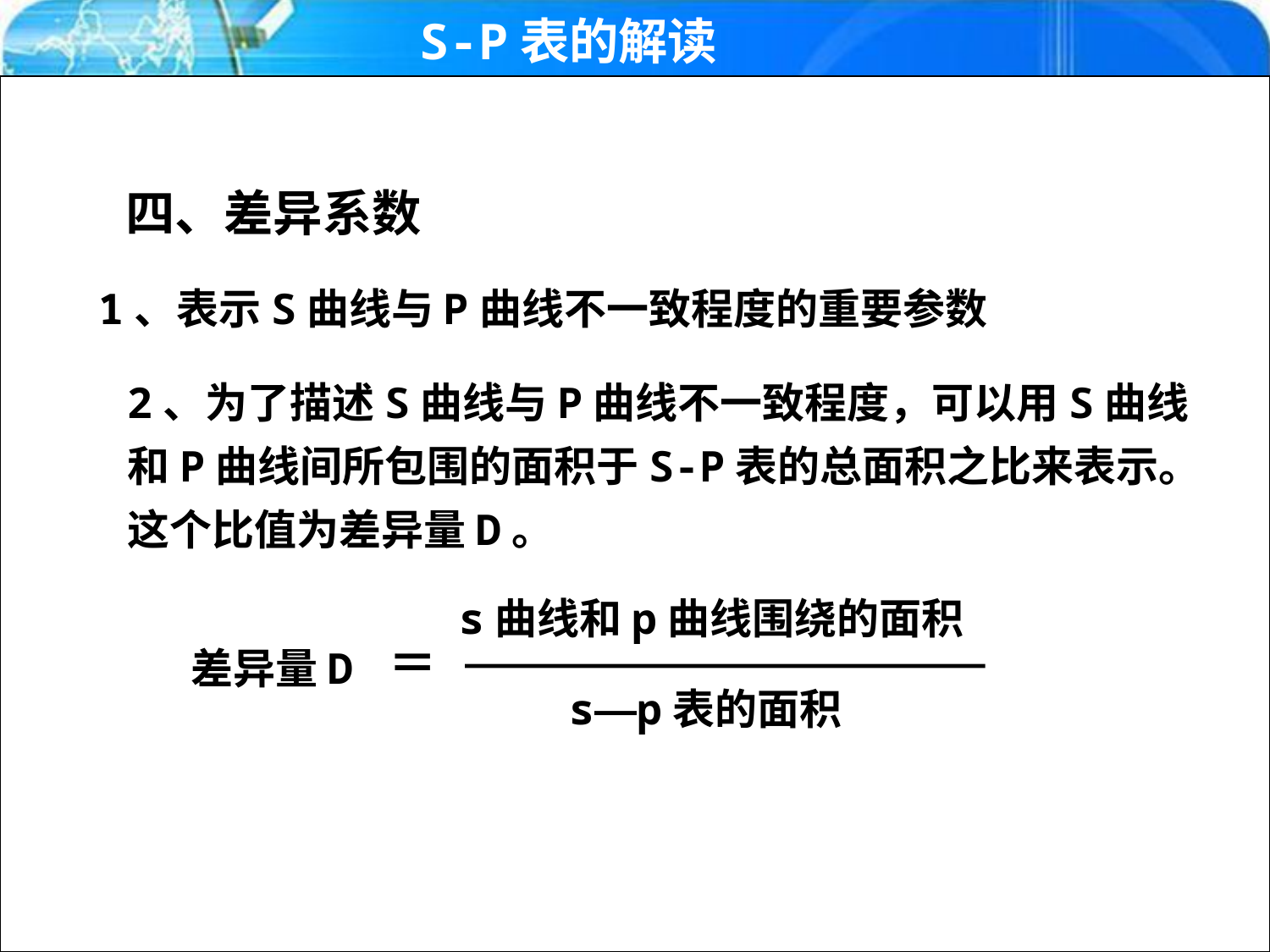

S-P表的解读
四、差异系数
1、表示S曲线与P曲线不一致程度的重要参数
2、为了描述S曲线与P曲线不一致程度，可以用S曲线和P曲线间所包围的面积于S-P表的总面积之比来表示。这个比值为差异量D。
s曲线和p曲线围绕的面积
＝
差异量D

s—p表的面积